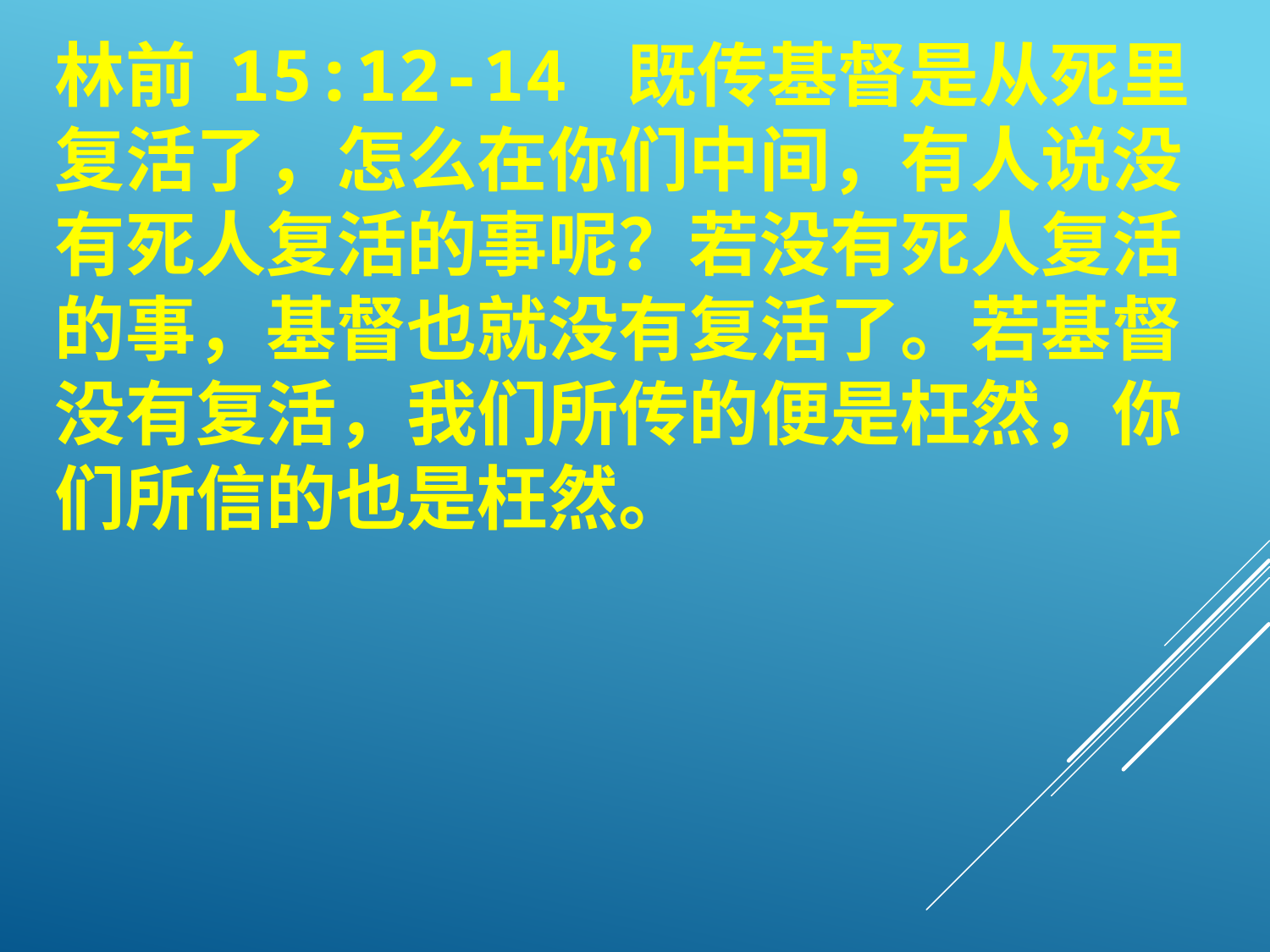

林前 15:12-14 既传基督是从死里复活了，怎么在你们中间，有人说没有死人复活的事呢？若没有死人复活的事，基督也就没有复活了。若基督没有复活，我们所传的便是枉然，你们所信的也是枉然。